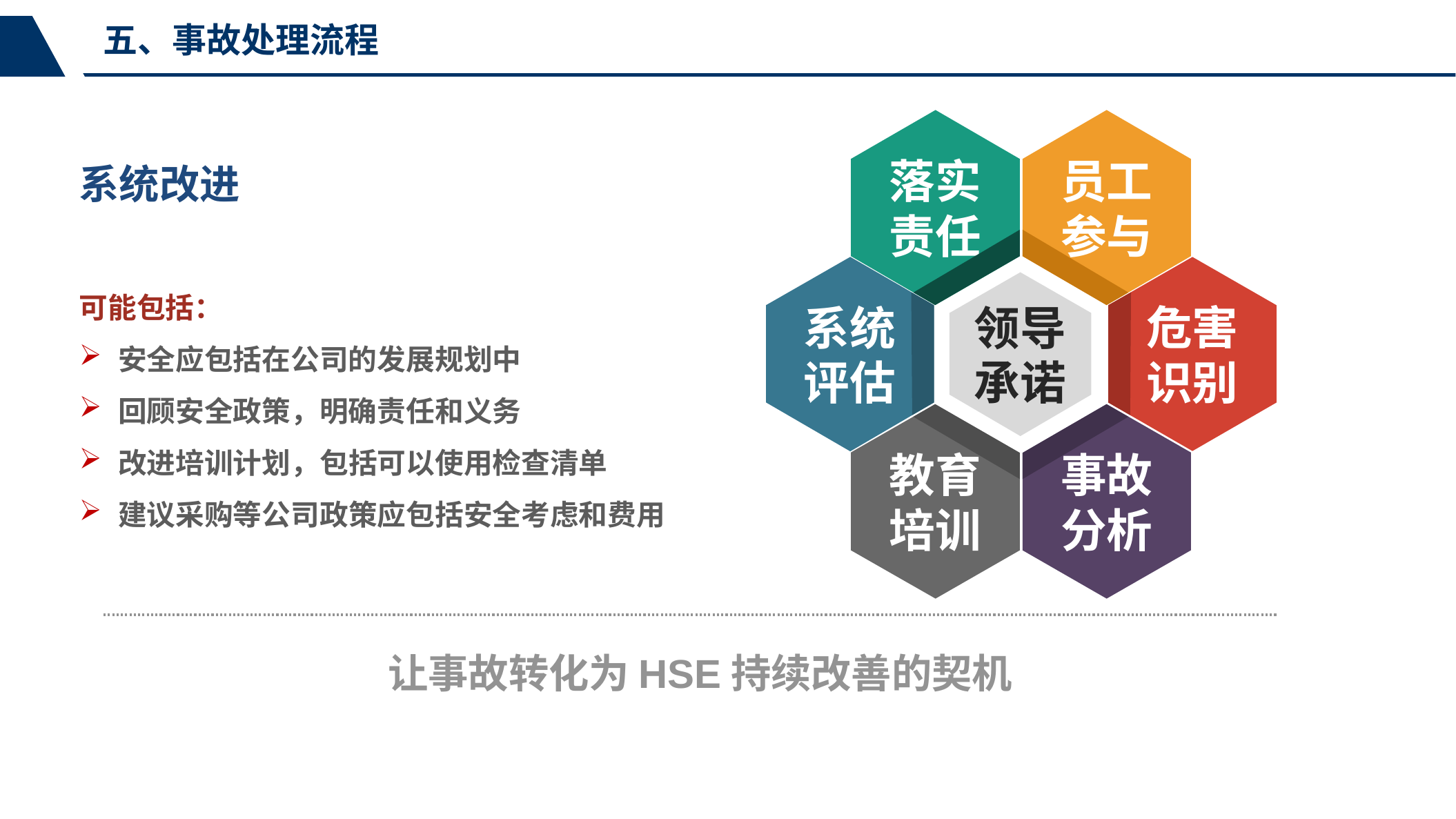

五、事故处理流程

落实
责任

员工
参与

系统改进
危害
识别

系统
评估

可能包括：
安全应包括在公司的发展规划中
回顾安全政策，明确责任和义务
改进培训计划，包括可以使用检查清单
建议采购等公司政策应包括安全考虑和费用
领导
承诺
教育
培训

事故
分析

让事故转化为HSE持续改善的契机